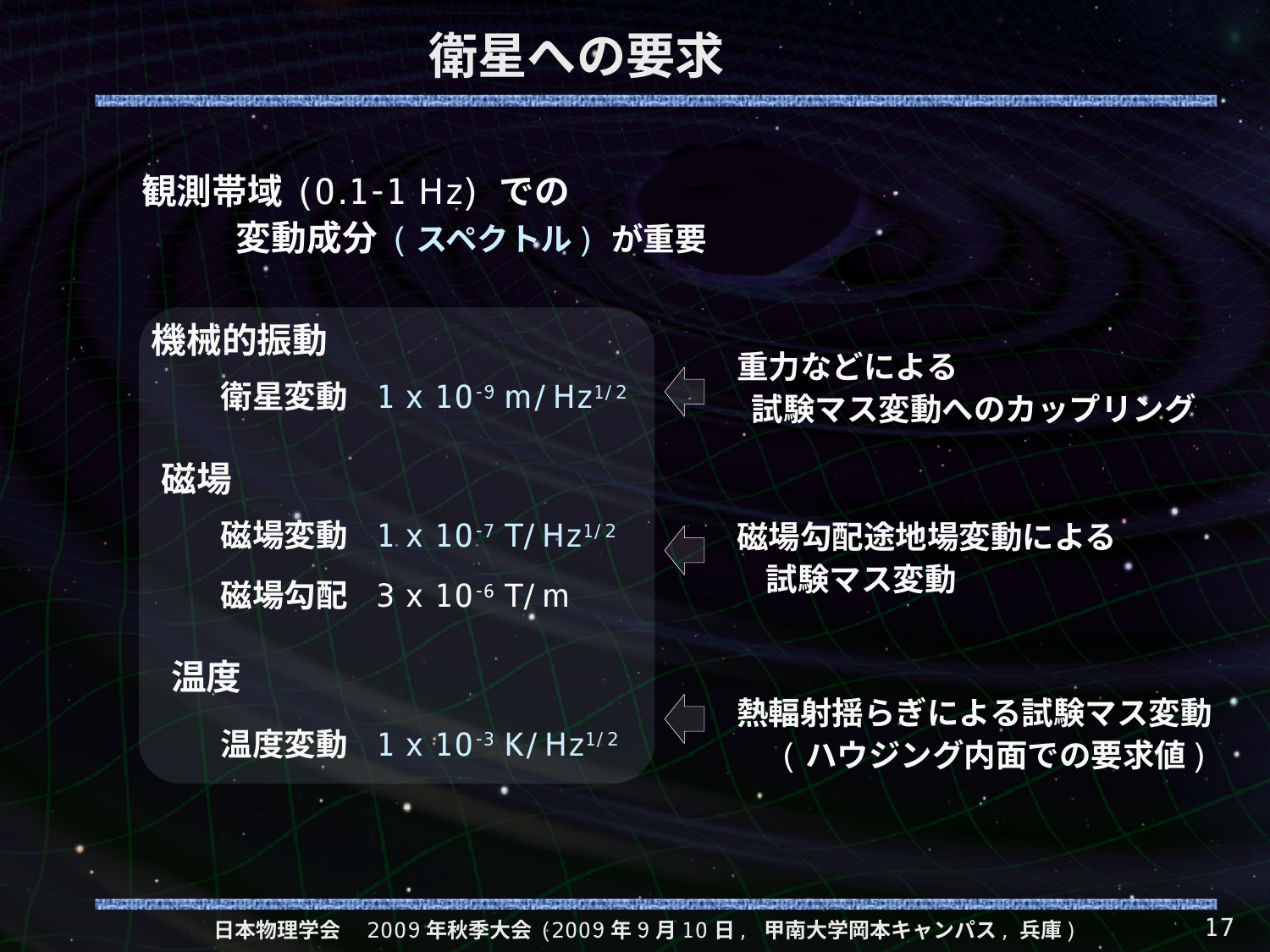

# 衛星への要求
観測帯域 (0.1-1 Hz) での
　   　変動成分 (スペクトル) が重要

機械的振動
重力などによる
 試験マス変動へのカップリング
衛星変動   1 x 10-9 m/Hz1/2

磁場
磁場変動   1 x 10-7 T/Hz1/2
磁場勾配途地場変動による
   試験マス変動

磁場勾配   3 x 10-6 T/m
温度
熱輻射揺らぎによる試験マス変動
     (ハウジング内面での要求値)

温度変動   1 x 10-3 K/Hz1/2
17
日本物理学会　2009年秋季大会 (2009年9月10日,  甲南大学岡本キャンパス, 兵庫)